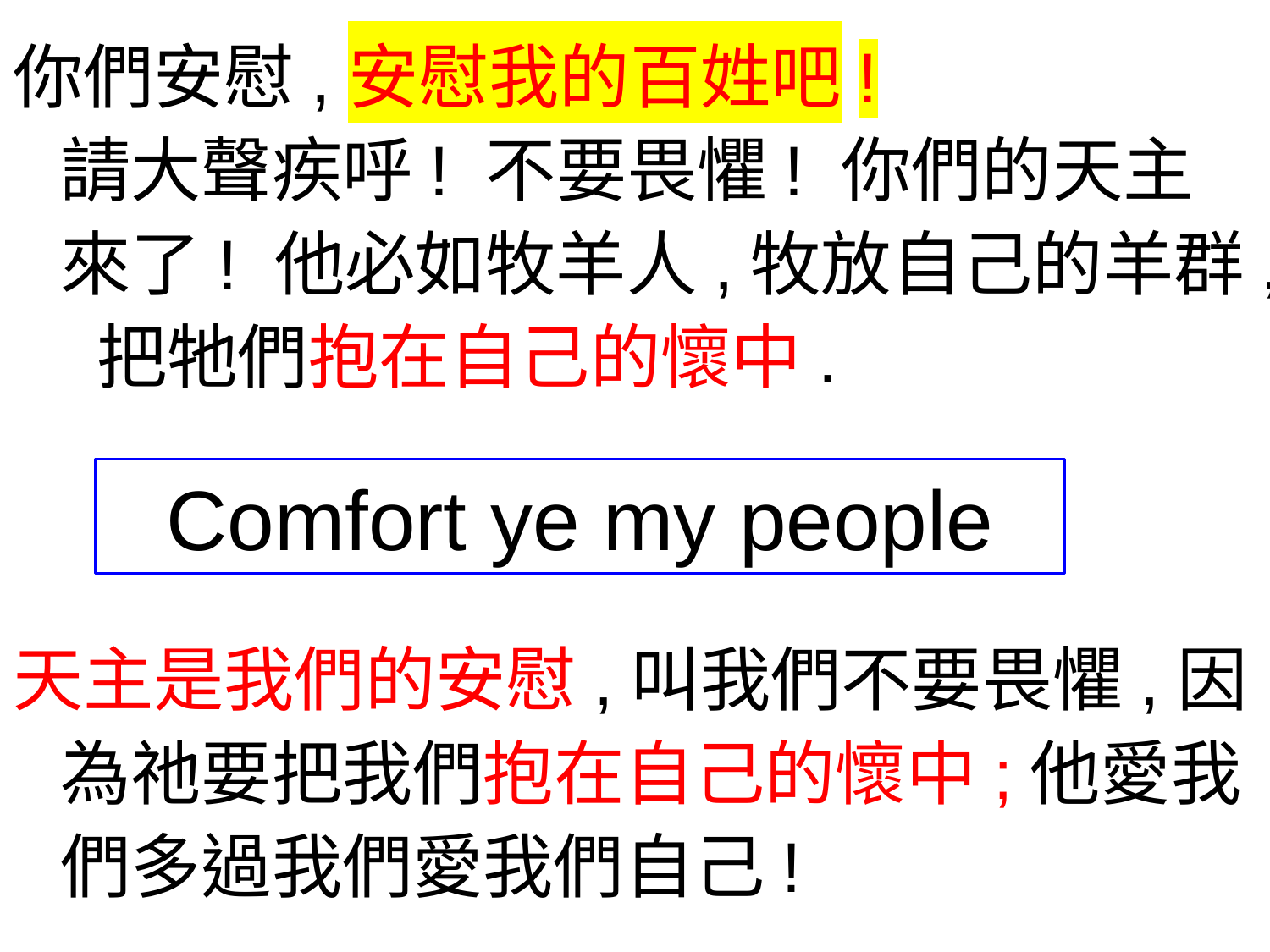

你們安慰,安慰我的百姓吧!
請大聲疾呼! 不要畏懼! 你們的天主來了! 他必如牧羊人,牧放自己的羊群, 把牠們抱在自己的懷中.

天主是我們的安慰,叫我們不要畏懼,因為祂要把我們抱在自己的懷中;他愛我們多過我們愛我們自己!
Comfort ye my people